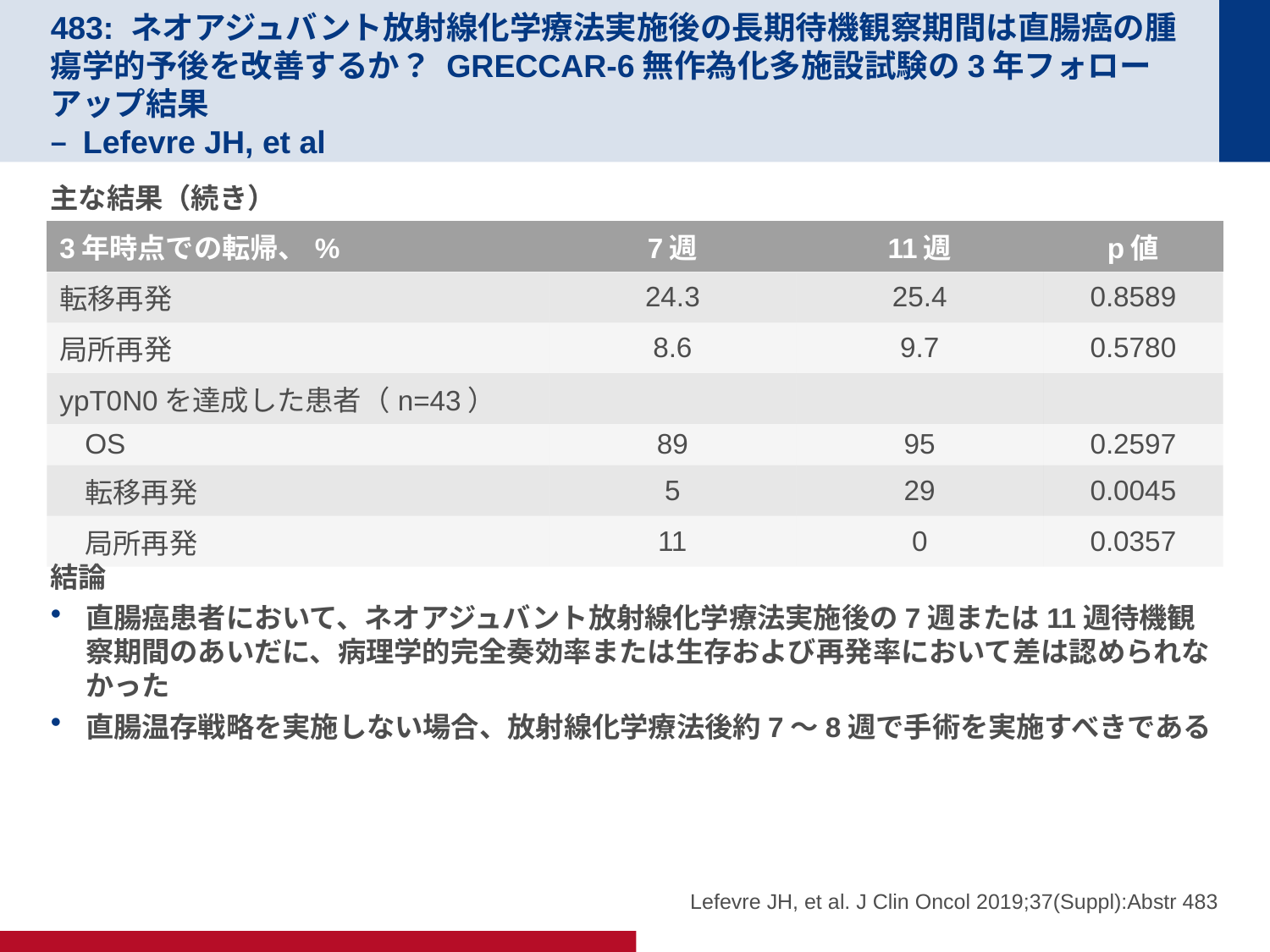

# 483: ネオアジュバント放射線化学療法実施後の長期待機観察期間は直腸癌の腫瘍学的予後を改善するか？ GRECCAR-6無作為化多施設試験の3年フォローアップ結果 – Lefevre JH, et al
主な結果（続き）
結論
直腸癌患者において、ネオアジュバント放射線化学療法実施後の7週または11週待機観察期間のあいだに、病理学的完全奏効率または生存および再発率において差は認められなかった
直腸温存戦略を実施しない場合、放射線化学療法後約7～8週で手術を実施すべきである
| 3年時点での転帰、% | 7週 | 11週 | p値 |
| --- | --- | --- | --- |
| 転移再発 | 24.3 | 25.4 | 0.8589 |
| 局所再発 | 8.6 | 9.7 | 0.5780 |
| ypT0N0を達成した患者（n=43） |  |  |  |
| OS | 89 | 95 | 0.2597 |
| 転移再発 | 5 | 29 | 0.0045 |
| 局所再発 | 11 | 0 | 0.0357 |
Lefevre JH, et al. J Clin Oncol 2019;37(Suppl):Abstr 483